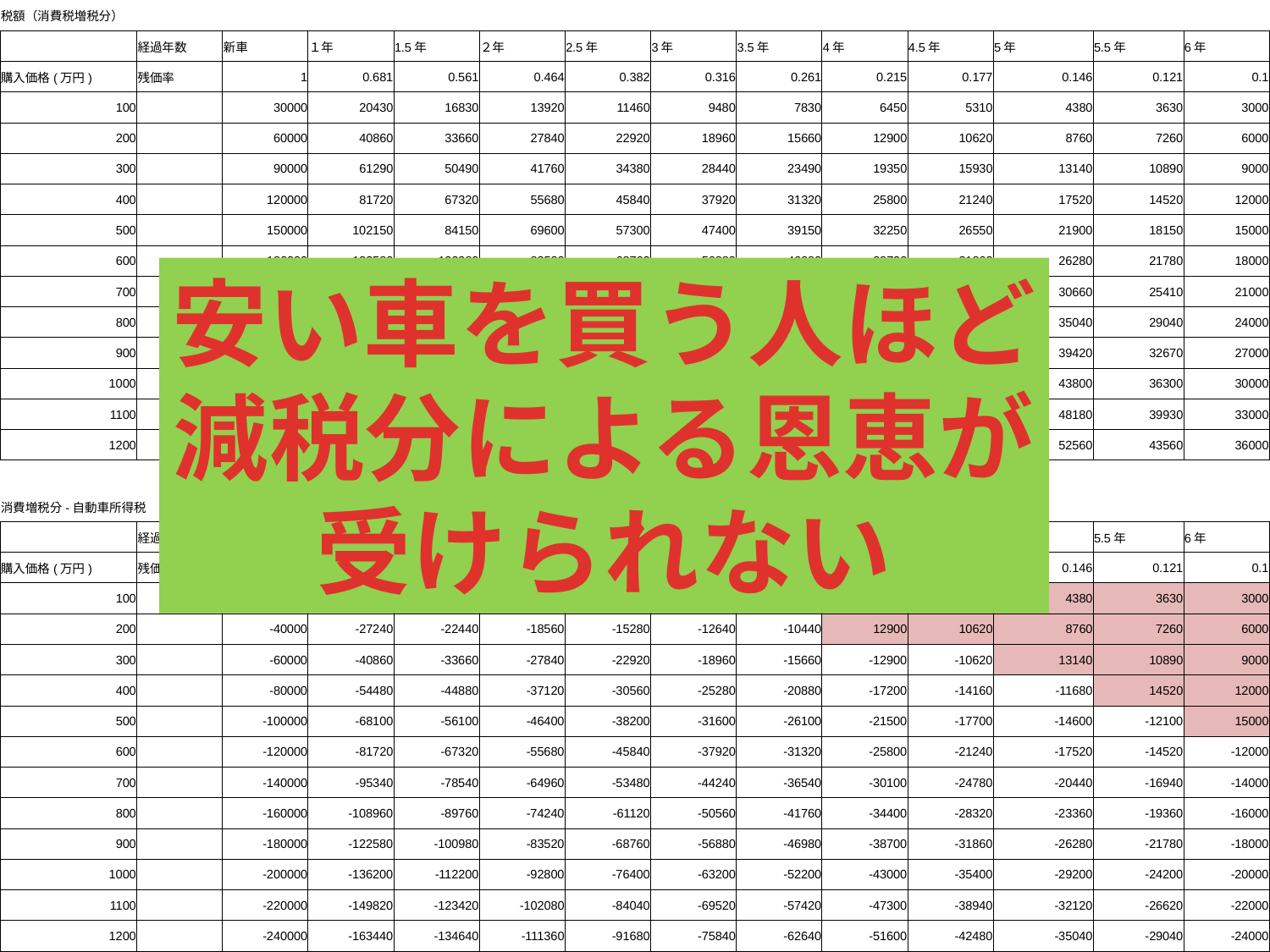

| 税額（消費税増税分） |  |  |  |  |  |  |  |  |  |  |  |  |  |
| --- | --- | --- | --- | --- | --- | --- | --- | --- | --- | --- | --- | --- | --- |
|  | 経過年数 | 新車 | １年 | 1.5年 | ２年 | 2.5年 | 3年 | 3.5年 | 4年 | 4.5年 | 5年 | 5.5年 | 6年 |
| 購入価格(万円) | 残価率 | 1 | 0.681 | 0.561 | 0.464 | 0.382 | 0.316 | 0.261 | 0.215 | 0.177 | 0.146 | 0.121 | 0.1 |
| 100 |  | 30000 | 20430 | 16830 | 13920 | 11460 | 9480 | 7830 | 6450 | 5310 | 4380 | 3630 | 3000 |
| 200 |  | 60000 | 40860 | 33660 | 27840 | 22920 | 18960 | 15660 | 12900 | 10620 | 8760 | 7260 | 6000 |
| 300 |  | 90000 | 61290 | 50490 | 41760 | 34380 | 28440 | 23490 | 19350 | 15930 | 13140 | 10890 | 9000 |
| 400 |  | 120000 | 81720 | 67320 | 55680 | 45840 | 37920 | 31320 | 25800 | 21240 | 17520 | 14520 | 12000 |
| 500 |  | 150000 | 102150 | 84150 | 69600 | 57300 | 47400 | 39150 | 32250 | 26550 | 21900 | 18150 | 15000 |
| 600 |  | 180000 | 122580 | 100980 | 83520 | 68760 | 56880 | 46980 | 38700 | 31860 | 26280 | 21780 | 18000 |
| 700 |  | 210000 | 143010 | 117810 | 97440 | 80220 | 66360 | 54810 | 45150 | 37170 | 30660 | 25410 | 21000 |
| 800 |  | 240000 | 163440 | 134640 | 111360 | 91680 | 75840 | 62640 | 51600 | 42480 | 35040 | 29040 | 24000 |
| 900 |  | 270000 | 183870 | 151470 | 125280 | 103140 | 85320 | 70470 | 58050 | 47790 | 39420 | 32670 | 27000 |
| 1000 |  | 300000 | 204300 | 168300 | 139200 | 114600 | 94800 | 78300 | 64500 | 53100 | 43800 | 36300 | 30000 |
| 1100 |  | 330000 | 224730 | 185130 | 153120 | 126060 | 104280 | 86130 | 70950 | 58410 | 48180 | 39930 | 33000 |
| 1200 |  | 360000 | 245160 | 201960 | 167040 | 137520 | 113760 | 93960 | 77400 | 63720 | 52560 | 43560 | 36000 |
|  |  |  |  |  |  |  |  |  |  |  |  |  |  |
| 消費増税分-自動車所得税 |  |  |  |  |  |  |  |  |  |  |  |  |  |
|  | 経過年数 | 新車 | １年 | 1.5年 | ２年 | 2.5年 | 3年 | 3.5年 | 4年 | 4.5年 | 5年 | 5.5年 | 6年 |
| 購入価格(万円) | 残価率 | 1 | 0.681 | 0.561 | 0.464 | 0.382 | 0.316 | 0.261 | 0.215 | 0.177 | 0.146 | 0.121 | 0.1 |
| 100 |  | -20000 | -13620 | 16830 | 13920 | 11460 | 9480 | 7830 | 6450 | 5310 | 4380 | 3630 | 3000 |
| 200 |  | -40000 | -27240 | -22440 | -18560 | -15280 | -12640 | -10440 | 12900 | 10620 | 8760 | 7260 | 6000 |
| 300 |  | -60000 | -40860 | -33660 | -27840 | -22920 | -18960 | -15660 | -12900 | -10620 | 13140 | 10890 | 9000 |
| 400 |  | -80000 | -54480 | -44880 | -37120 | -30560 | -25280 | -20880 | -17200 | -14160 | -11680 | 14520 | 12000 |
| 500 |  | -100000 | -68100 | -56100 | -46400 | -38200 | -31600 | -26100 | -21500 | -17700 | -14600 | -12100 | 15000 |
| 600 |  | -120000 | -81720 | -67320 | -55680 | -45840 | -37920 | -31320 | -25800 | -21240 | -17520 | -14520 | -12000 |
| 700 |  | -140000 | -95340 | -78540 | -64960 | -53480 | -44240 | -36540 | -30100 | -24780 | -20440 | -16940 | -14000 |
| 800 |  | -160000 | -108960 | -89760 | -74240 | -61120 | -50560 | -41760 | -34400 | -28320 | -23360 | -19360 | -16000 |
| 900 |  | -180000 | -122580 | -100980 | -83520 | -68760 | -56880 | -46980 | -38700 | -31860 | -26280 | -21780 | -18000 |
| 1000 |  | -200000 | -136200 | -112200 | -92800 | -76400 | -63200 | -52200 | -43000 | -35400 | -29200 | -24200 | -20000 |
| 1100 |  | -220000 | -149820 | -123420 | -102080 | -84040 | -69520 | -57420 | -47300 | -38940 | -32120 | -26620 | -22000 |
| 1200 |  | -240000 | -163440 | -134640 | -111360 | -91680 | -75840 | -62640 | -51600 | -42480 | -35040 | -29040 | -24000 |
安い車を買う人ほど
減税分による恩恵が
受けられない